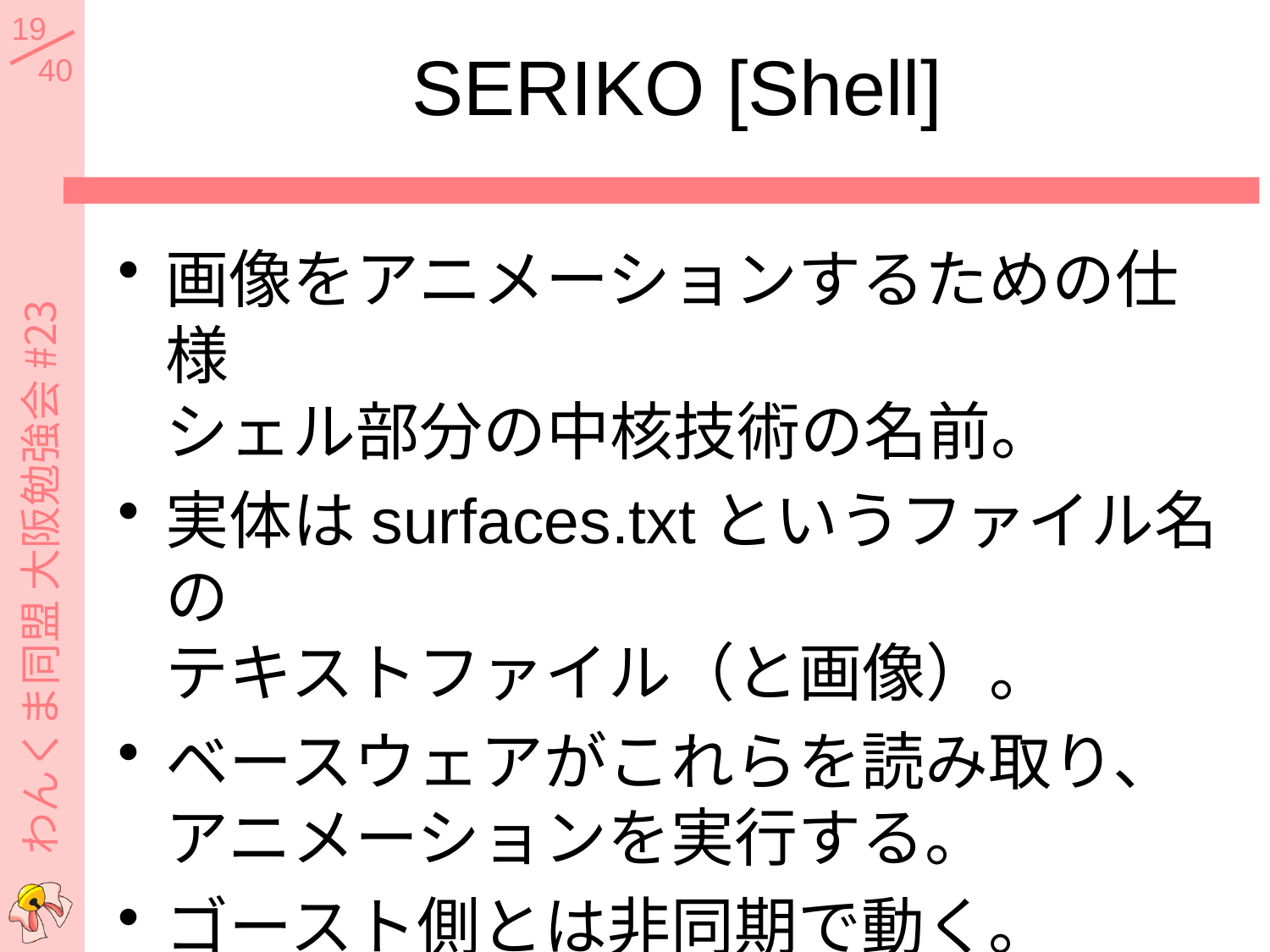

# SERIKO [Shell]
画像をアニメーションするための仕様
シェル部分の中核技術の名前。
実体はsurfaces.txtというファイル名の
テキストファイル（と画像）。
ベースウェアがこれらを読み取り、
アニメーションを実行する。
ゴースト側とは非同期で動く。
わんくま同盟 大阪勉強会 #23